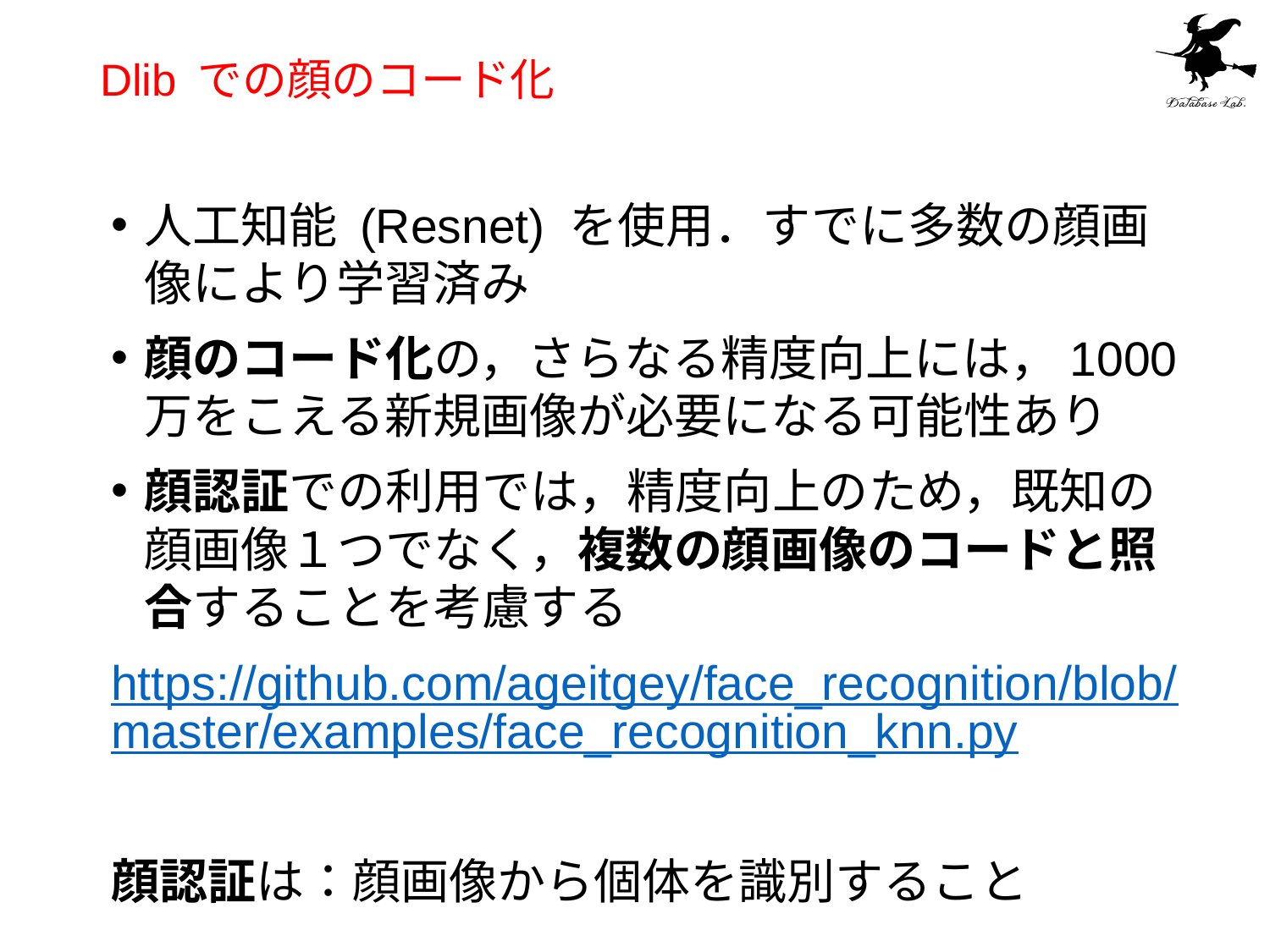

# Dlib での顔のコード化
人工知能 (Resnet) を使用．すでに多数の顔画像により学習済み
顔のコード化の，さらなる精度向上には，1000万をこえる新規画像が必要になる可能性あり
顔認証での利用では，精度向上のため，既知の顔画像１つでなく，複数の顔画像のコードと照合することを考慮する
https://github.com/ageitgey/face_recognition/blob/master/examples/face_recognition_knn.py

顔認証は：顔画像から個体を識別すること